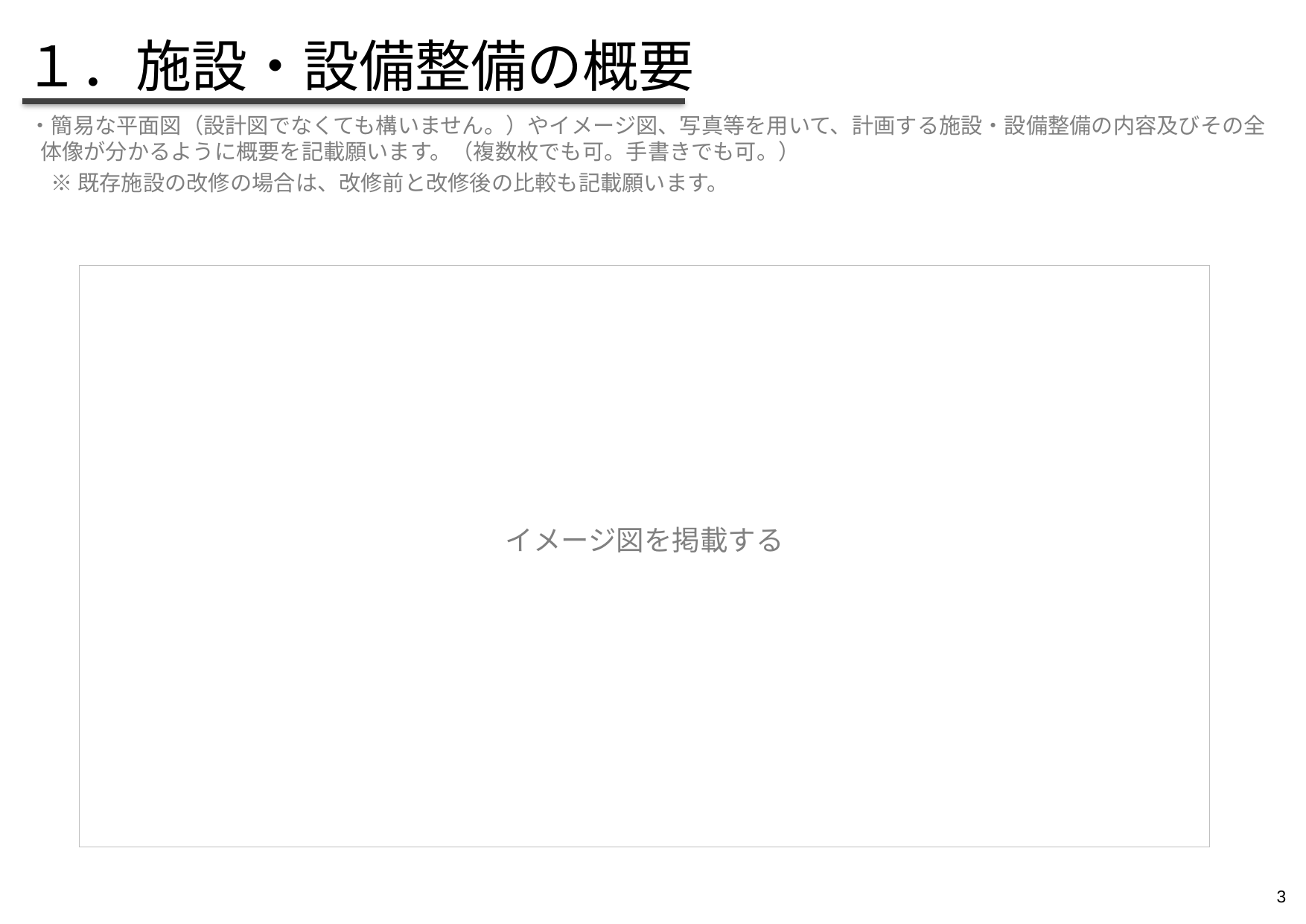

１．施設・設備整備の概要
・簡易な平面図（設計図でなくても構いません。）やイメージ図、写真等を用いて、計画する施設・設備整備の内容及びその全体像が分かるように概要を記載願います。（複数枚でも可。手書きでも可。）
※既存施設の改修の場合は、改修前と改修後の比較も記載願います。
イメージ図を掲載する